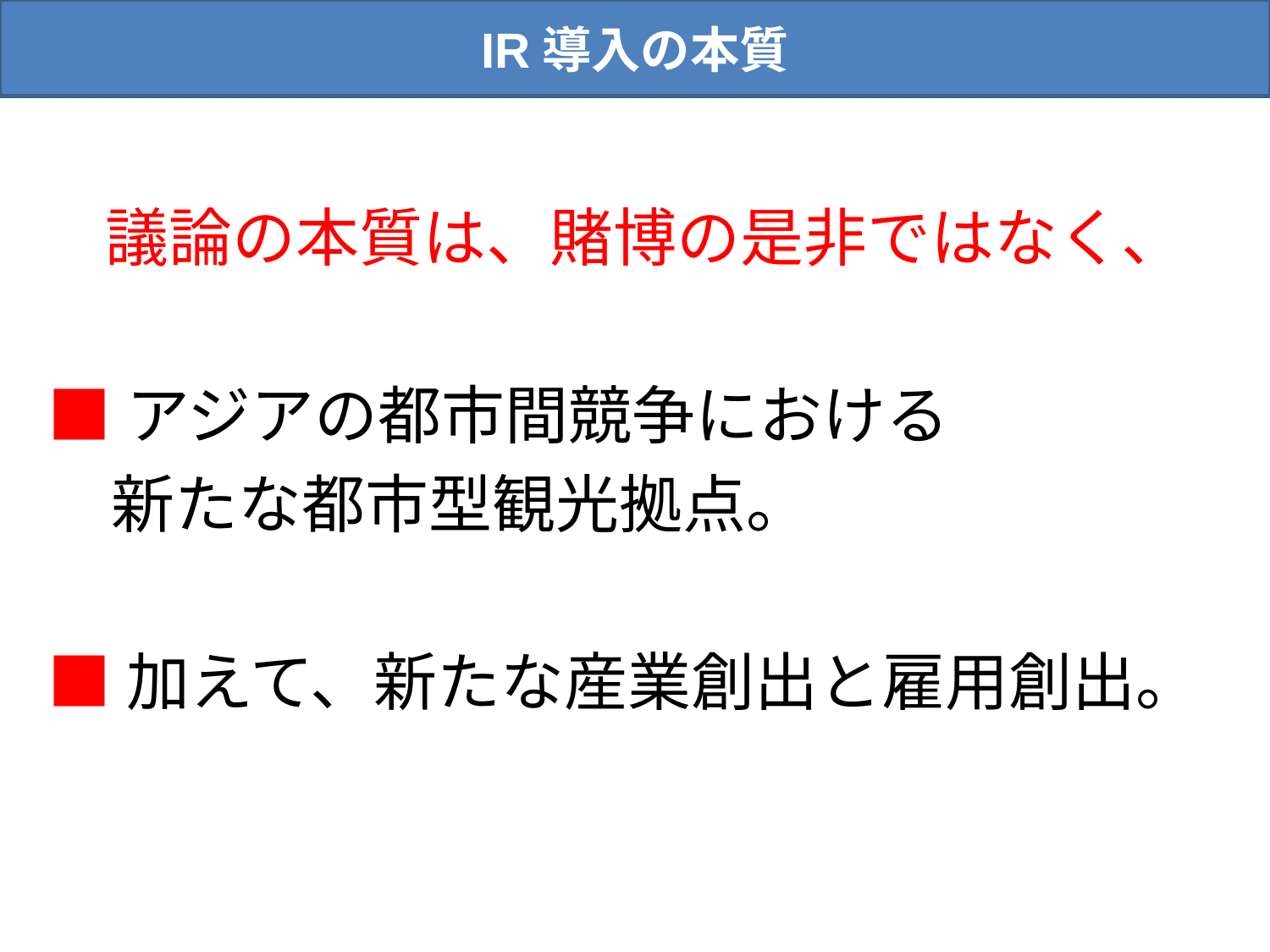

IR導入の本質
議論の本質は、賭博の是非ではなく、

■アジアの都市間競争における
　新たな都市型観光拠点。

■加えて、新たな産業創出と雇用創出。